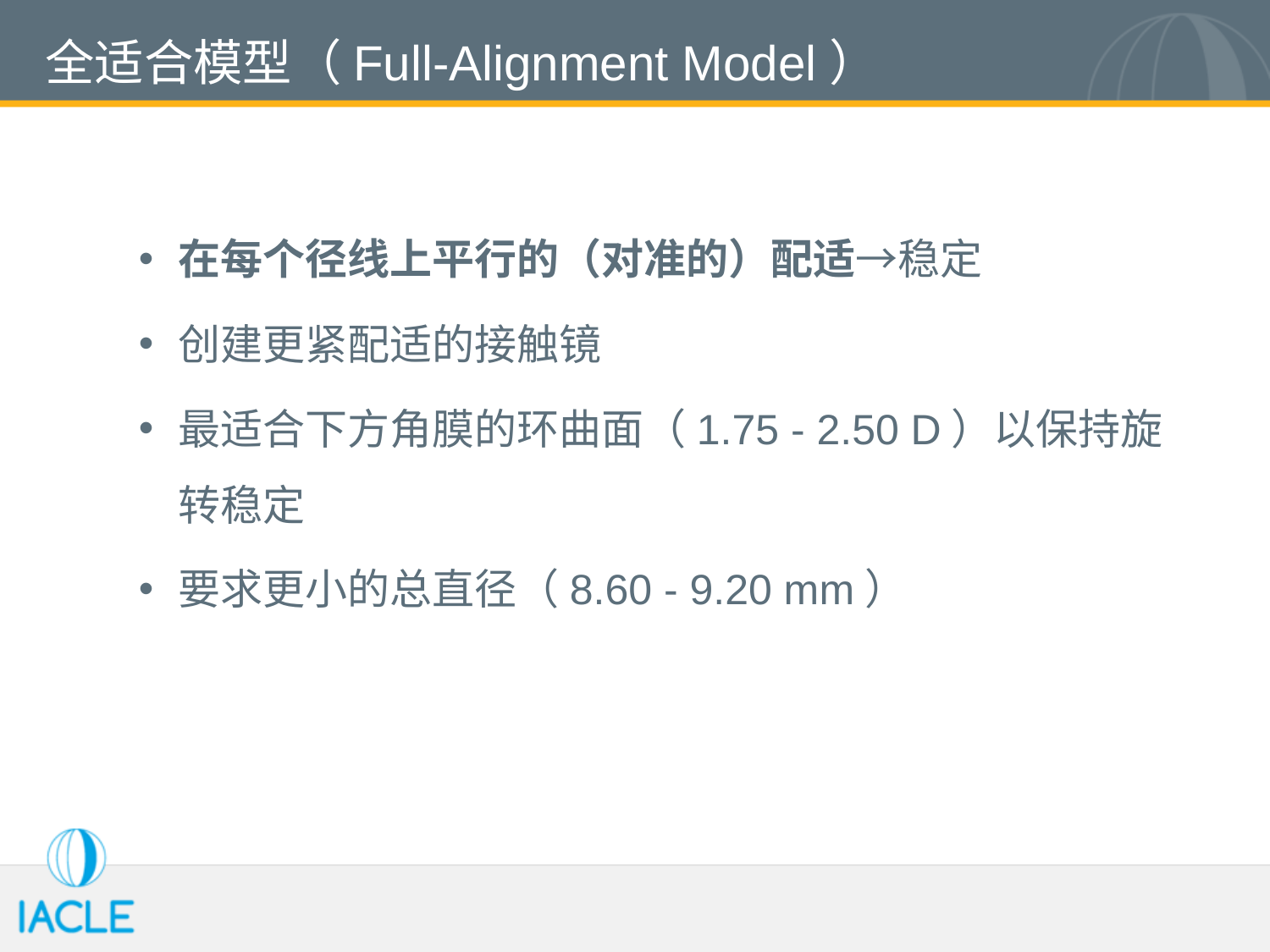

# 全适合模型（Full-Alignment Model）
在每个径线上平行的（对准的）配适→稳定
创建更紧配适的接触镜
最适合下方角膜的环曲面（1.75 - 2.50 D）以保持旋转稳定
要求更小的总直径（8.60 - 9.20 mm）